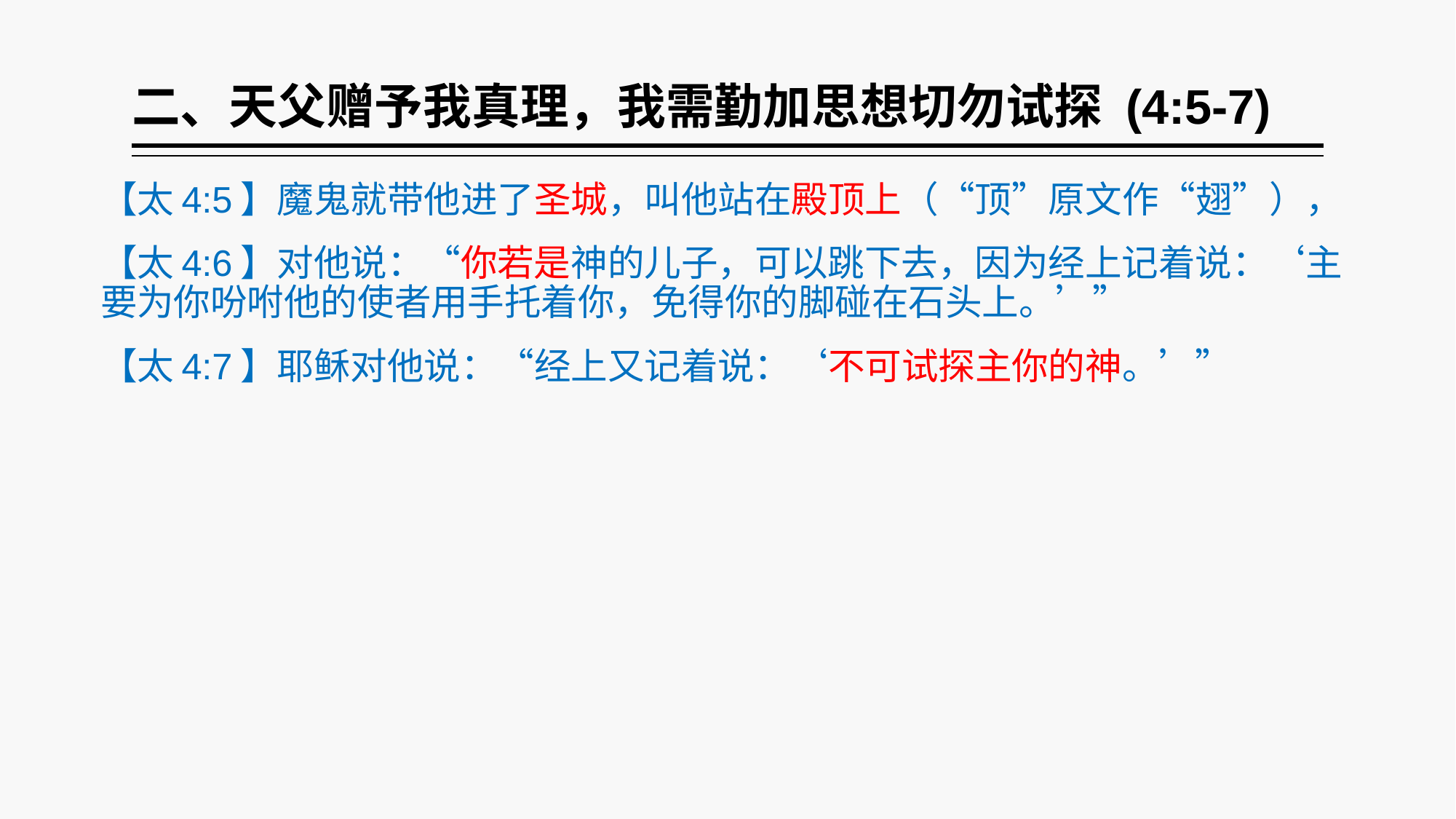

# 二、天父赠予我真理，我需勤加思想切勿试探 (4:5-7)
【太4:5】魔鬼就带他进了圣城，叫他站在殿顶上（“顶”原文作“翅”），
【太4:6】对他说：“你若是神的儿子，可以跳下去，因为经上记着说：‘主要为你吩咐他的使者用手托着你，免得你的脚碰在石头上。’”
【太4:7】耶稣对他说：“经上又记着说：‘不可试探主你的神。’”